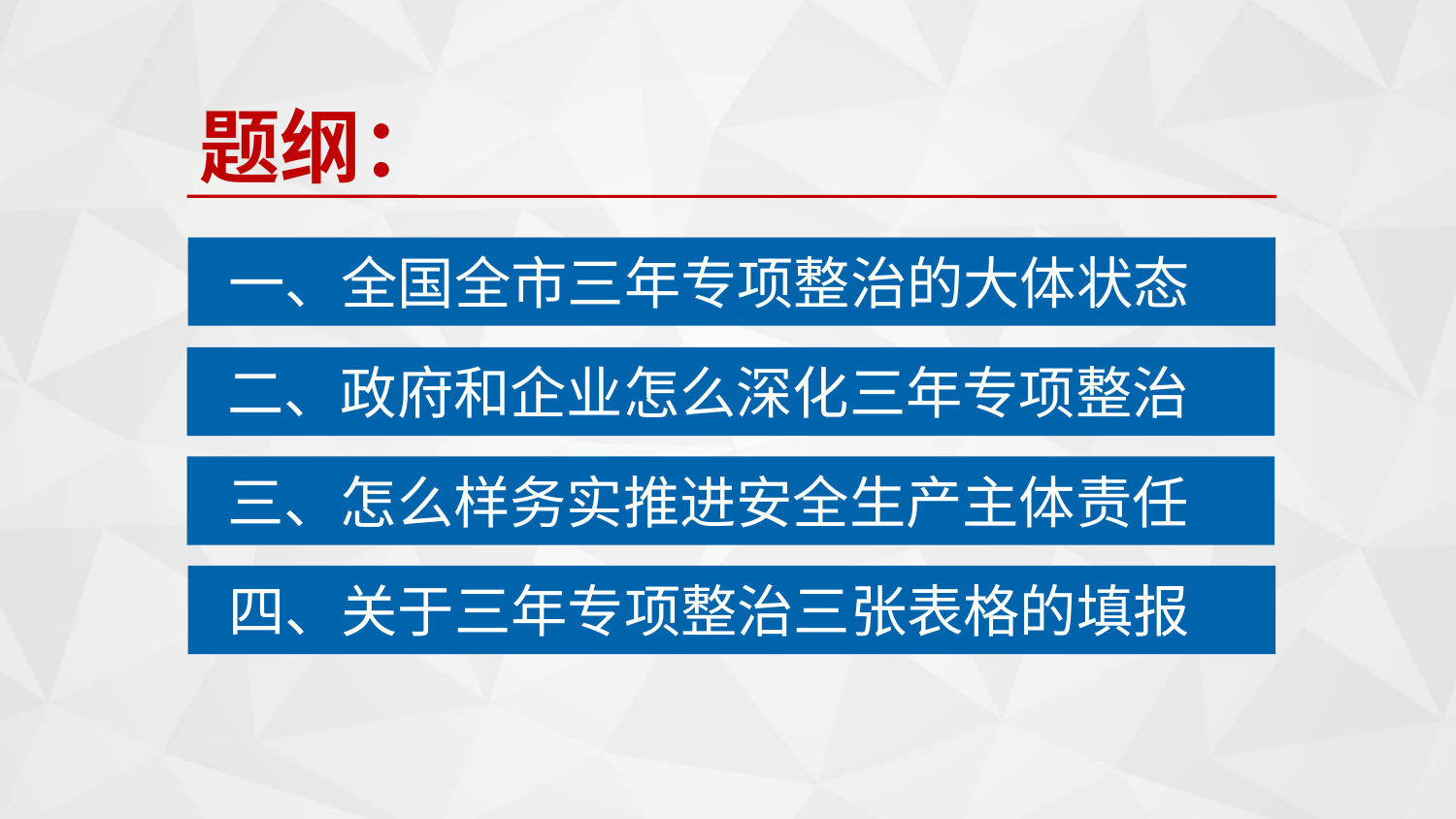

题纲：

 一、全国全市三年专项整治的大体状态
 二、政府和企业怎么深化三年专项整治
 三、怎么样务实推进安全生产主体责任
 四、关于三年专项整治三张表格的填报